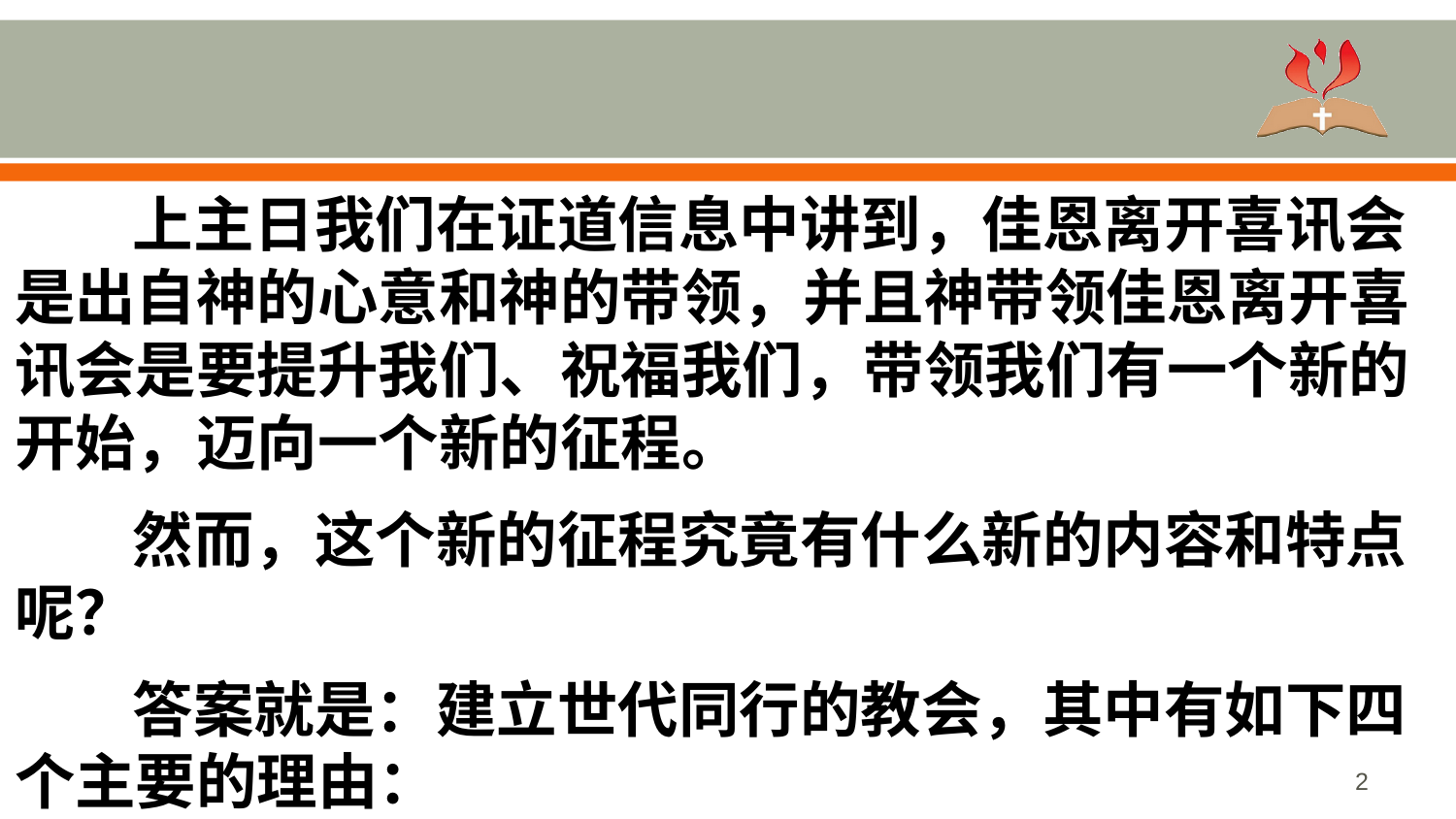

上主日我们在证道信息中讲到，佳恩离开喜讯会是出自神的心意和神的带领，并且神带领佳恩离开喜讯会是要提升我们、祝福我们，带领我们有一个新的开始，迈向一个新的征程。
然而，这个新的征程究竟有什么新的内容和特点呢？
答案就是：建立世代同行的教会，其中有如下四个主要的理由：

2